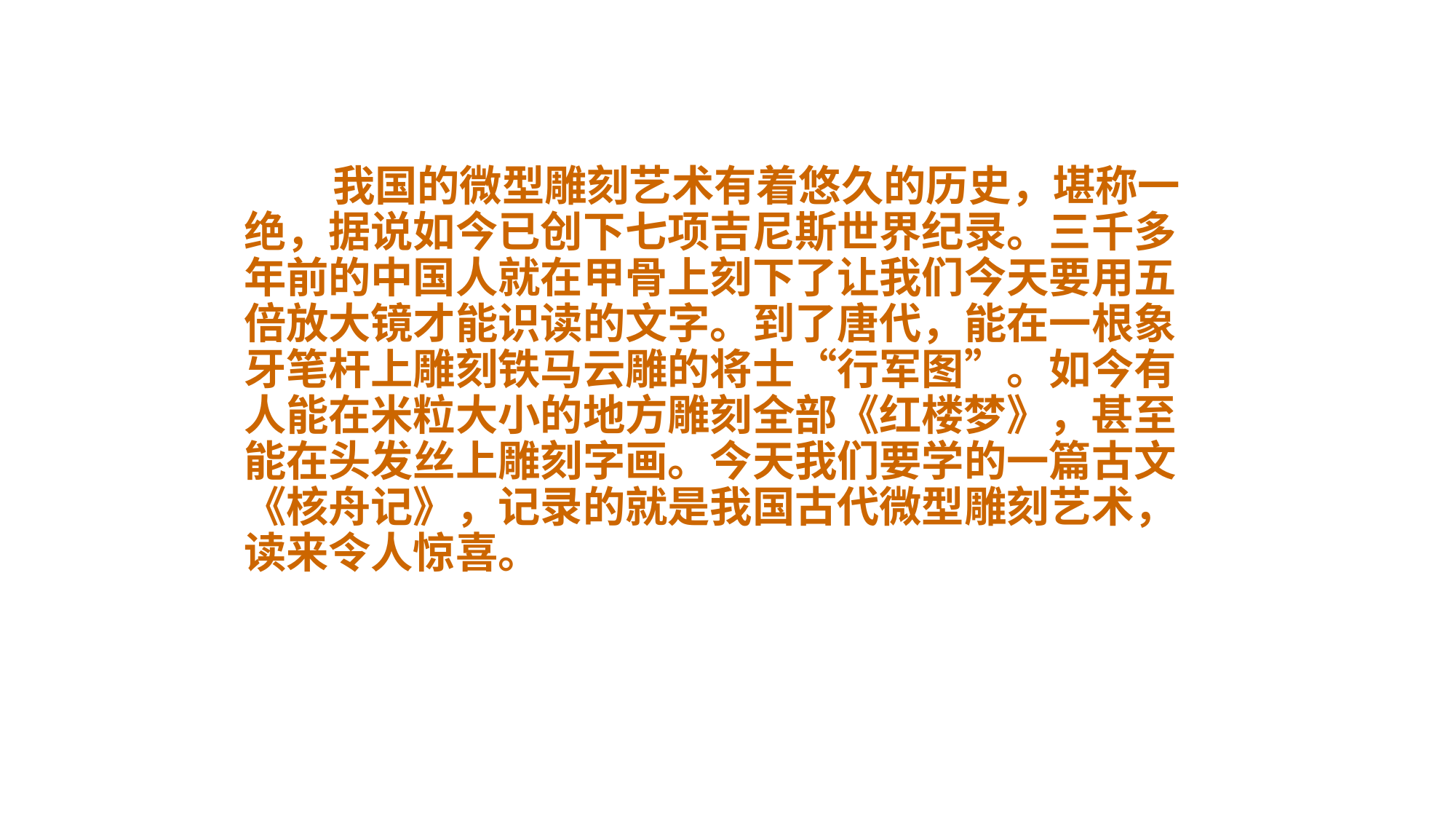

我国的微型雕刻艺术有着悠久的历史，堪称一绝，据说如今已创下七项吉尼斯世界纪录。三千多年前的中国人就在甲骨上刻下了让我们今天要用五倍放大镜才能识读的文字。到了唐代，能在一根象牙笔杆上雕刻铁马云雕的将士“行军图”。如今有人能在米粒大小的地方雕刻全部《红楼梦》，甚至能在头发丝上雕刻字画。今天我们要学的一篇古文《核舟记》，记录的就是我国古代微型雕刻艺术，读来令人惊喜。